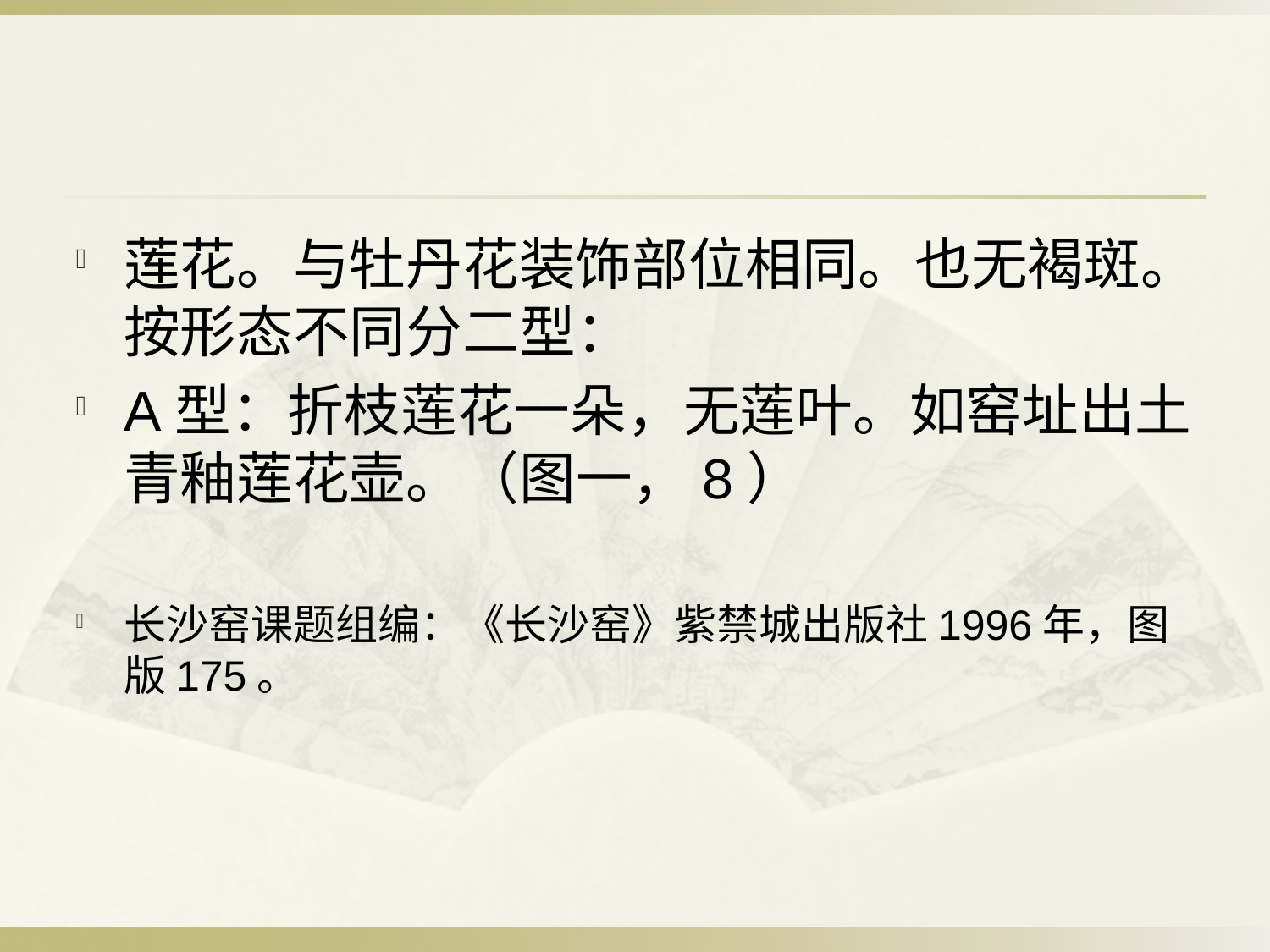

#
莲花。与牡丹花装饰部位相同。也无褐斑。按形态不同分二型：
A型：折枝莲花一朵，无莲叶。如窑址出土青釉莲花壶。（图一，8）

长沙窑课题组编：《长沙窑》紫禁城出版社1996年，图版175。